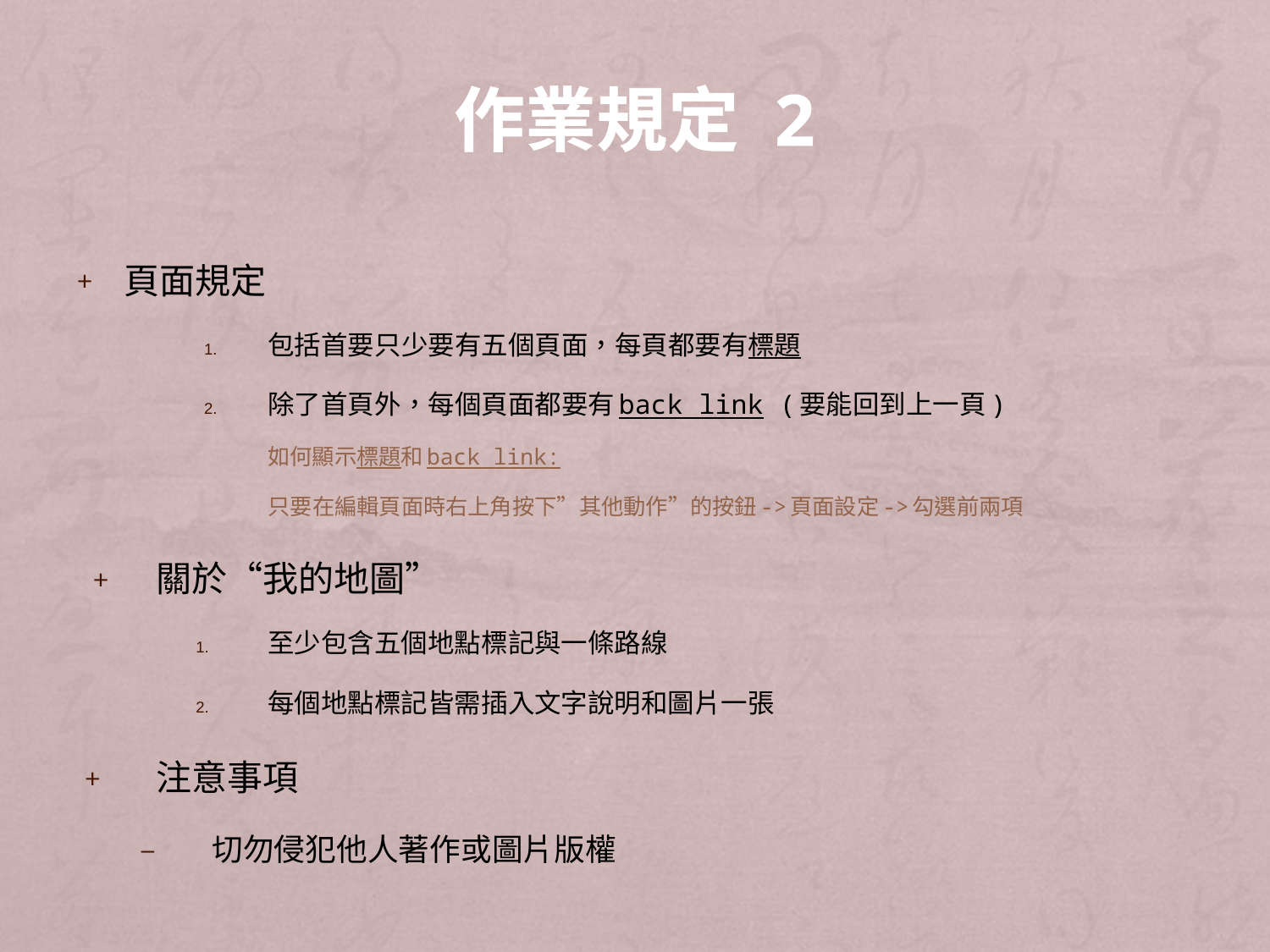

# 作業規定 2
頁面規定
包括首要只少要有五個頁面，每頁都要有標題
除了首頁外，每個頁面都要有back link (要能回到上一頁)
如何顯示標題和back link:
只要在編輯頁面時右上角按下”其他動作”的按鈕->頁面設定->勾選前兩項
關於“我的地圖”
至少包含五個地點標記與一條路線
每個地點標記皆需插入文字說明和圖片一張
注意事項
切勿侵犯他人著作或圖片版權